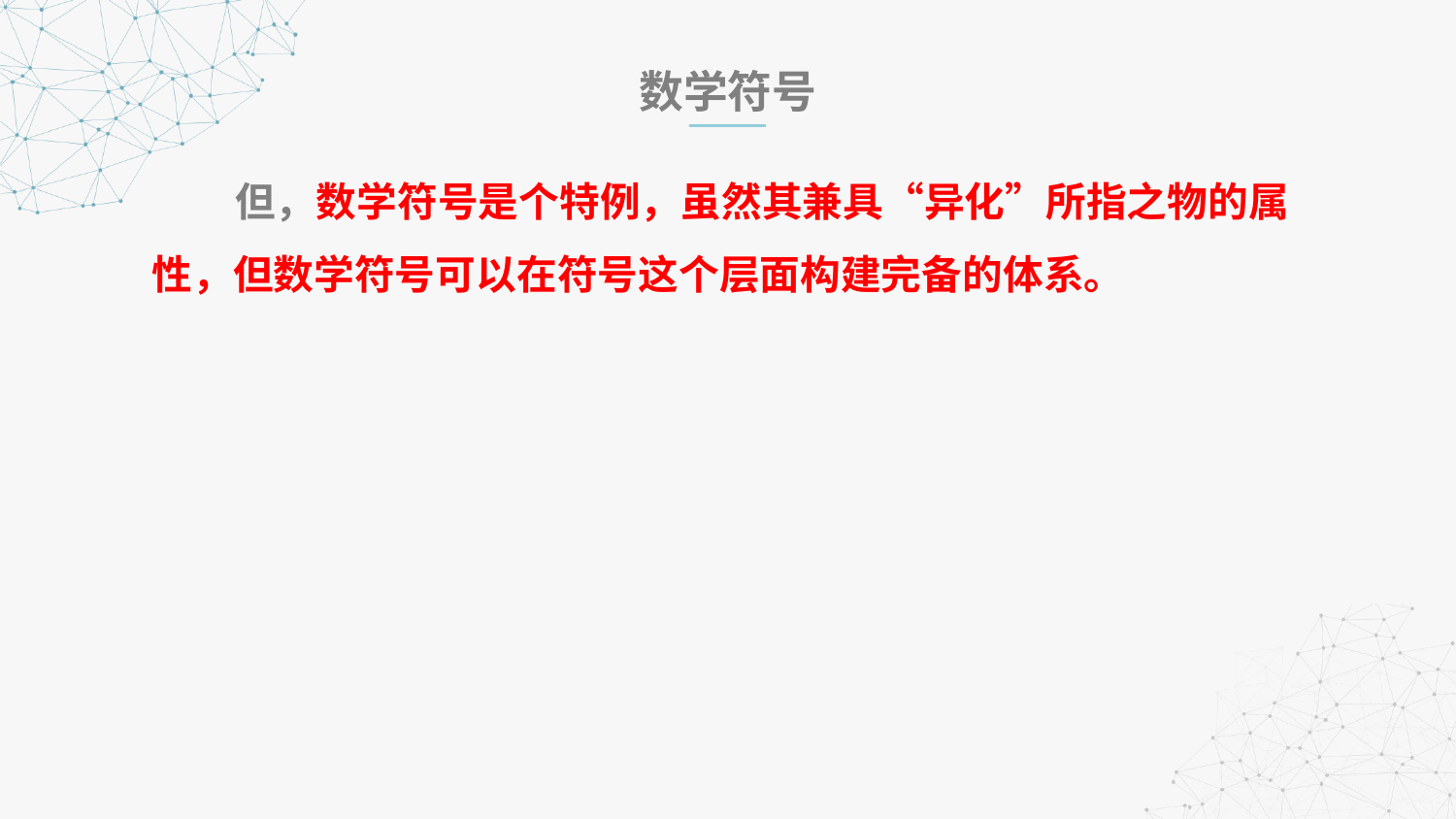

数学符号
        但，数学符号是个特例，虽然其兼具“异化”所指之物的属性，但数学符号可以在符号这个层面构建完备的体系。